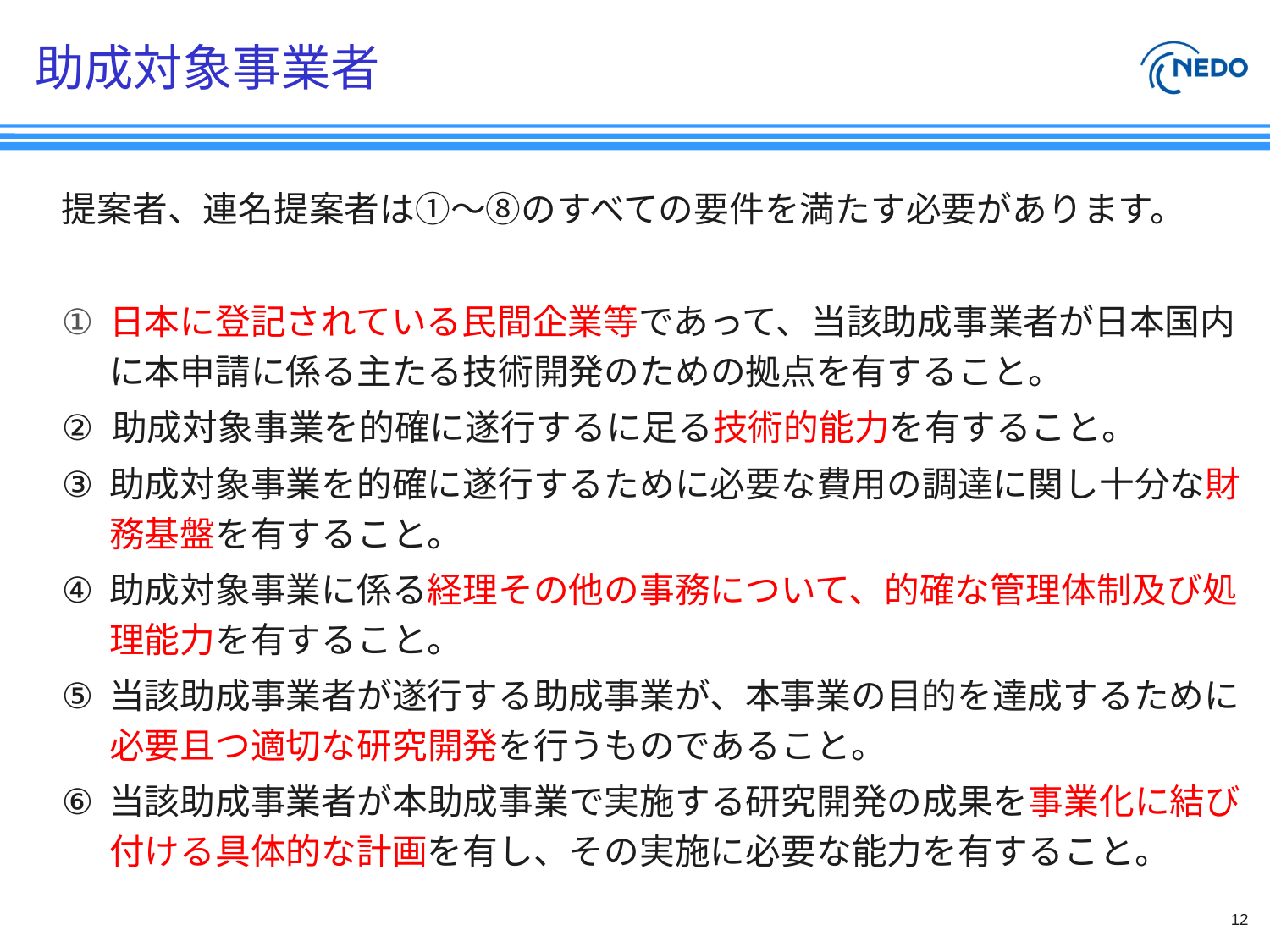

# 助成対象事業者
提案者、連名提案者は①～⑧のすべての要件を満たす必要があります。

日本に登記されている民間企業等であって、当該助成事業者が日本国内に本申請に係る主たる技術開発のための拠点を有すること。
助成対象事業を的確に遂行するに足る技術的能力を有すること。
助成対象事業を的確に遂行するために必要な費用の調達に関し十分な財務基盤を有すること。
助成対象事業に係る経理その他の事務について、的確な管理体制及び処理能力を有すること。
当該助成事業者が遂行する助成事業が、本事業の目的を達成するために必要且つ適切な研究開発を行うものであること。
当該助成事業者が本助成事業で実施する研究開発の成果を事業化に結び付ける具体的な計画を有し、その実施に必要な能力を有すること。
12